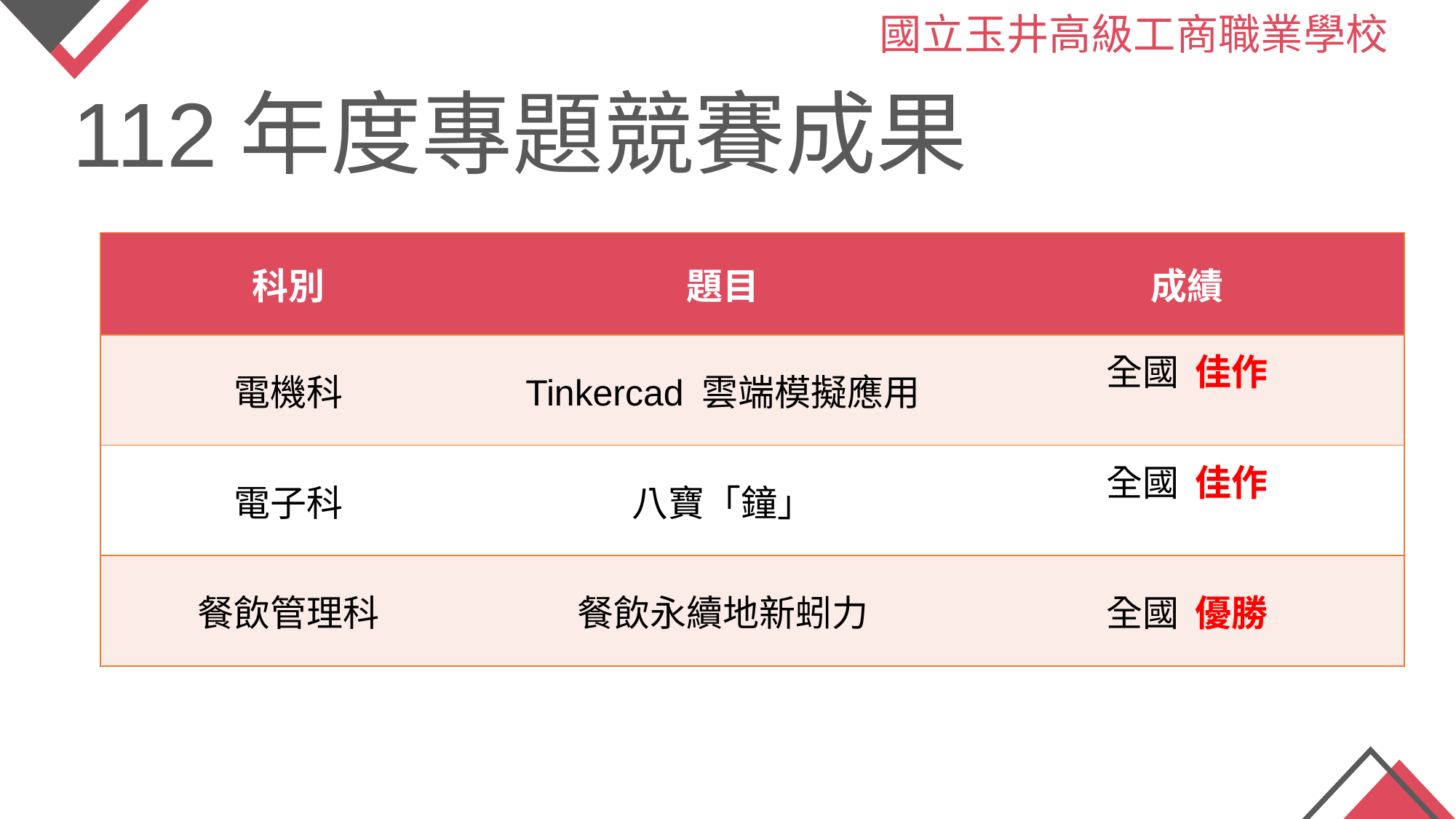

國立玉井高級工商職業學校
112年度專題競賽成果
| 科別 | 題目 | 成績 |
| --- | --- | --- |
| 電機科 | Tinkercad 雲端模擬應用 | 全國 佳作 |
| 電子科 | 八寶「鐘」 | 全國 佳作 |
| 餐飲管理科 | 餐飲永續地新蚓力 | 全國 優勝 |